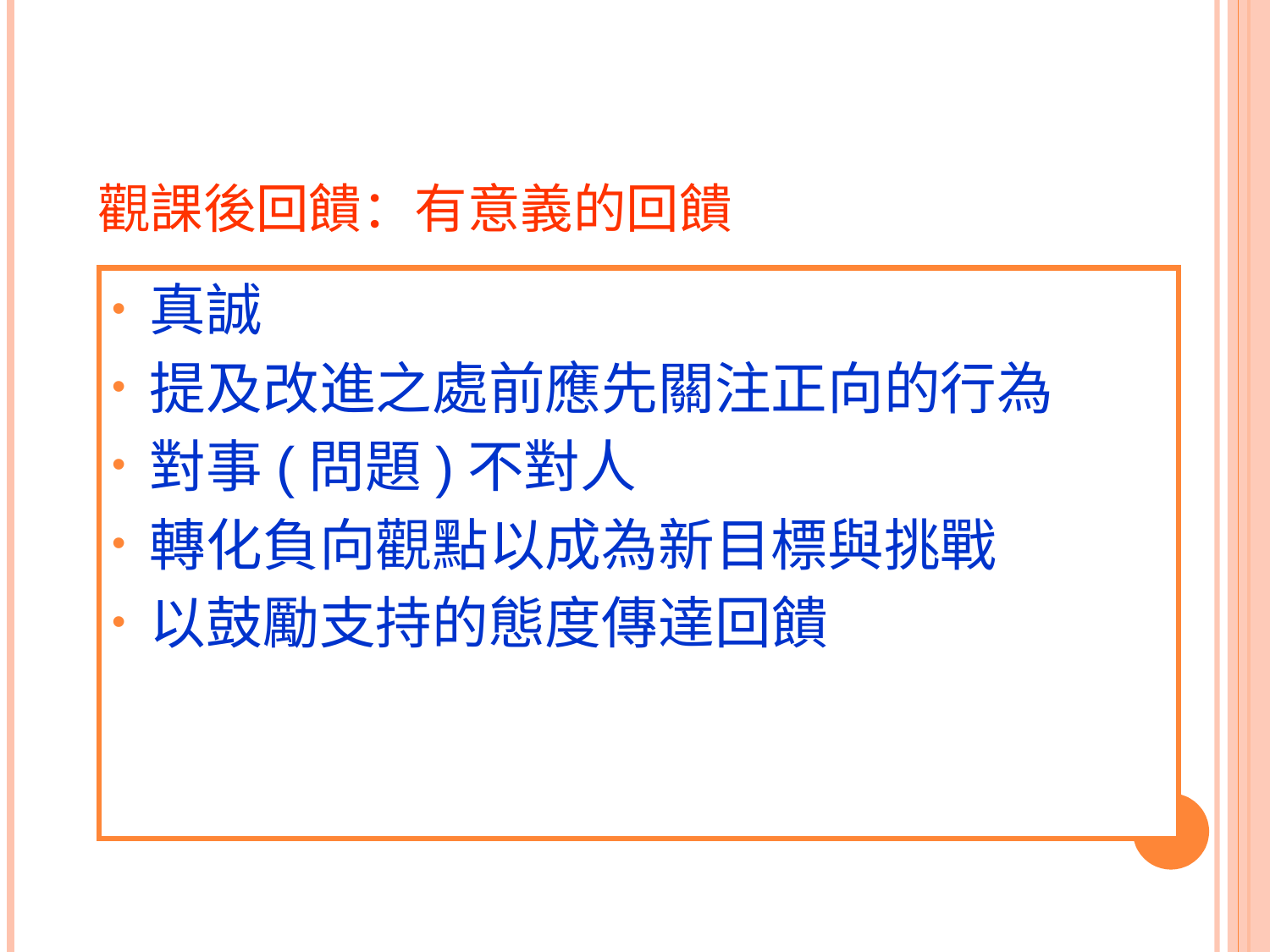

# 觀課後回饋：有意義的回饋
真誠
提及改進之處前應先關注正向的行為
對事(問題)不對人
轉化負向觀點以成為新目標與挑戰
以鼓勵支持的態度傳達回饋